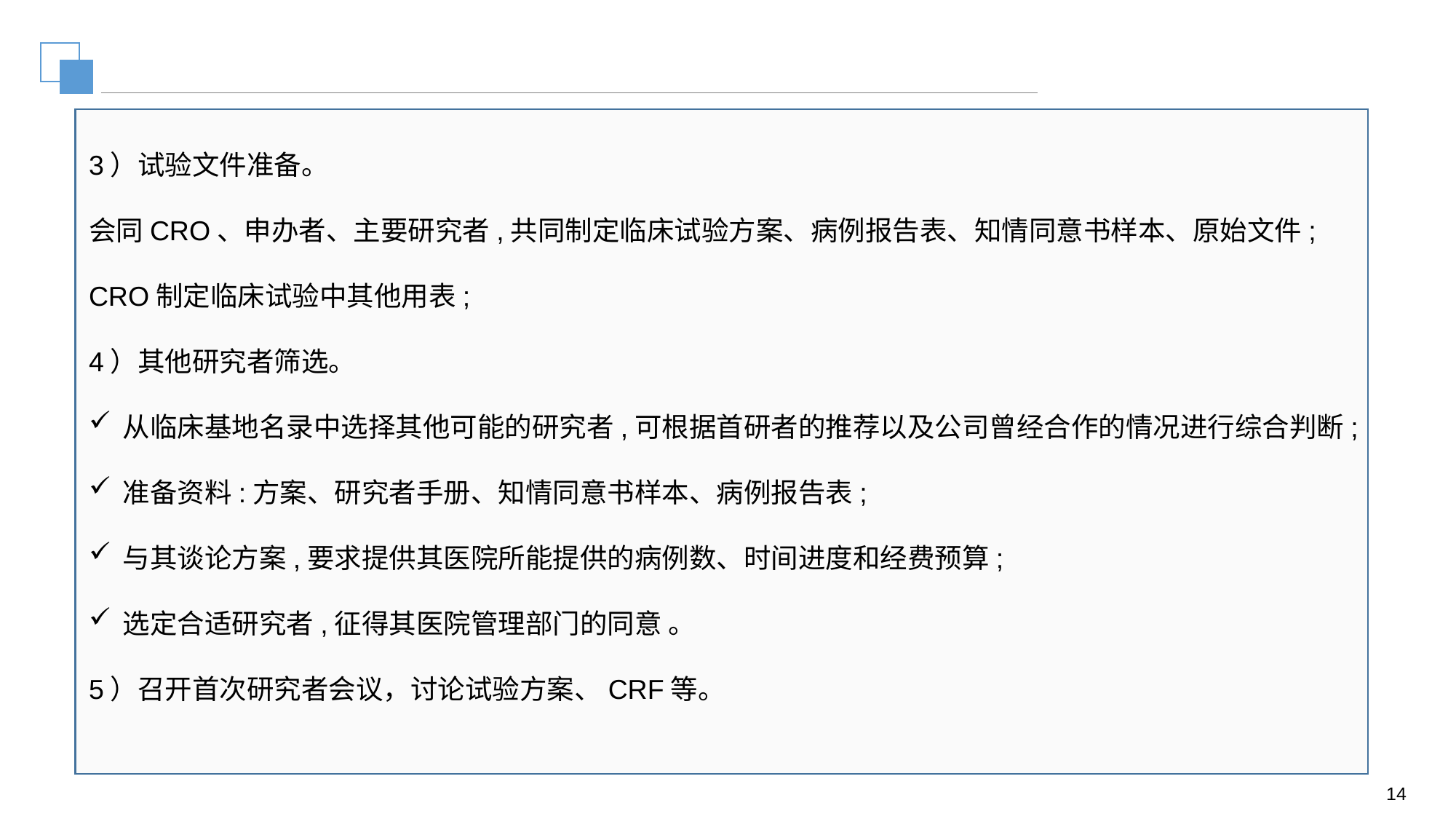

3）试验文件准备。
会同CRO、申办者、主要研究者,共同制定临床试验方案、病例报告表、知情同意书样本、原始文件; CRO制定临床试验中其他用表;
4）其他研究者筛选。
从临床基地名录中选择其他可能的研究者,可根据首研者的推荐以及公司曾经合作的情况进行综合判断;
准备资料:方案、研究者手册、知情同意书样本、病例报告表;
与其谈论方案,要求提供其医院所能提供的病例数、时间进度和经费预算;
选定合适研究者,征得其医院管理部门的同意 。
5）召开首次研究者会议，讨论试验方案、CRF等。
14